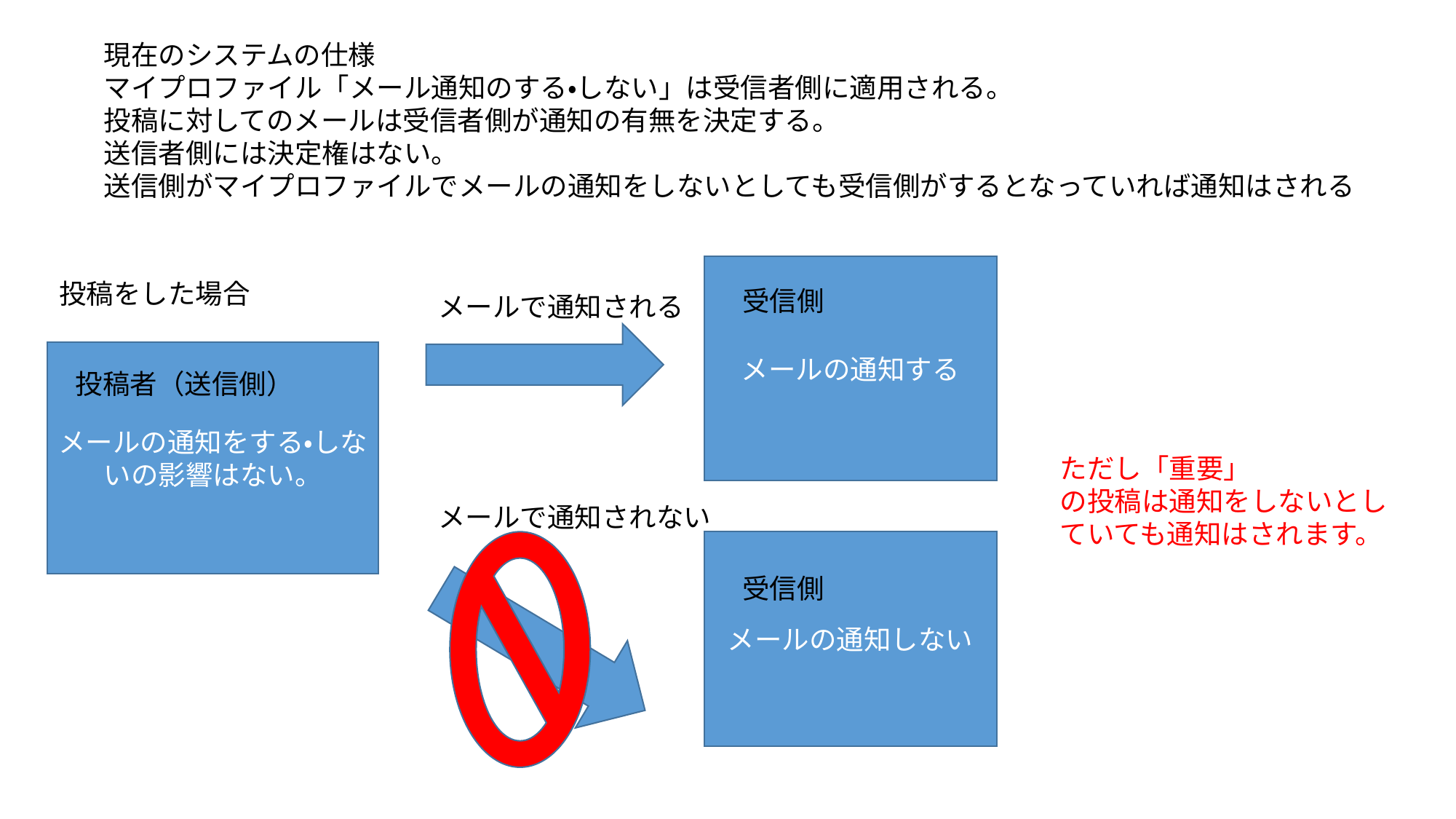

現在のシステムの仕様
マイプロファイル「メール通知のする・しない」は受信者側に適用される。
投稿に対してのメールは受信者側が通知の有無を決定する。
送信者側には決定権はない。
送信側がマイプロファイルでメールの通知をしないとしても受信側がするとなっていれば通知はされる

メールの通知する
投稿をした場合
受信側
メールで通知される

メールの通知をする・しないの影響はない。
投稿者（送信側）
ただし「重要」
の投稿は通知をしないとしていても通知はされます。
メールで通知されない

メールの通知しない
受信側